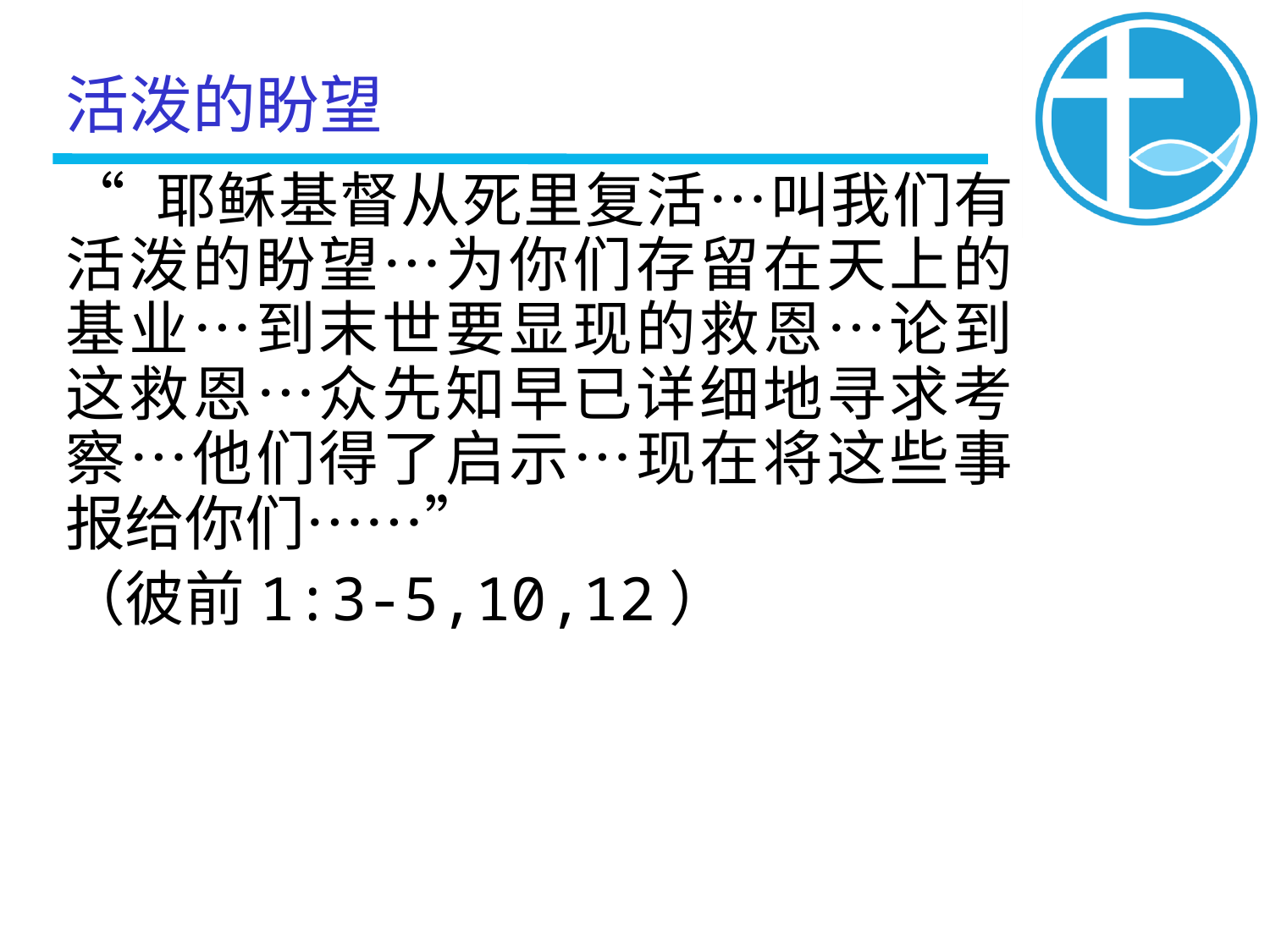

活泼的盼望
“ 耶稣基督从死里复活…叫我们有活泼的盼望…为你们存留在天上的基业…到末世要显现的救恩…论到这救恩…众先知早已详细地寻求考察…他们得了启示…现在将这些事报给你们……”
（彼前1:3-5,10,12）